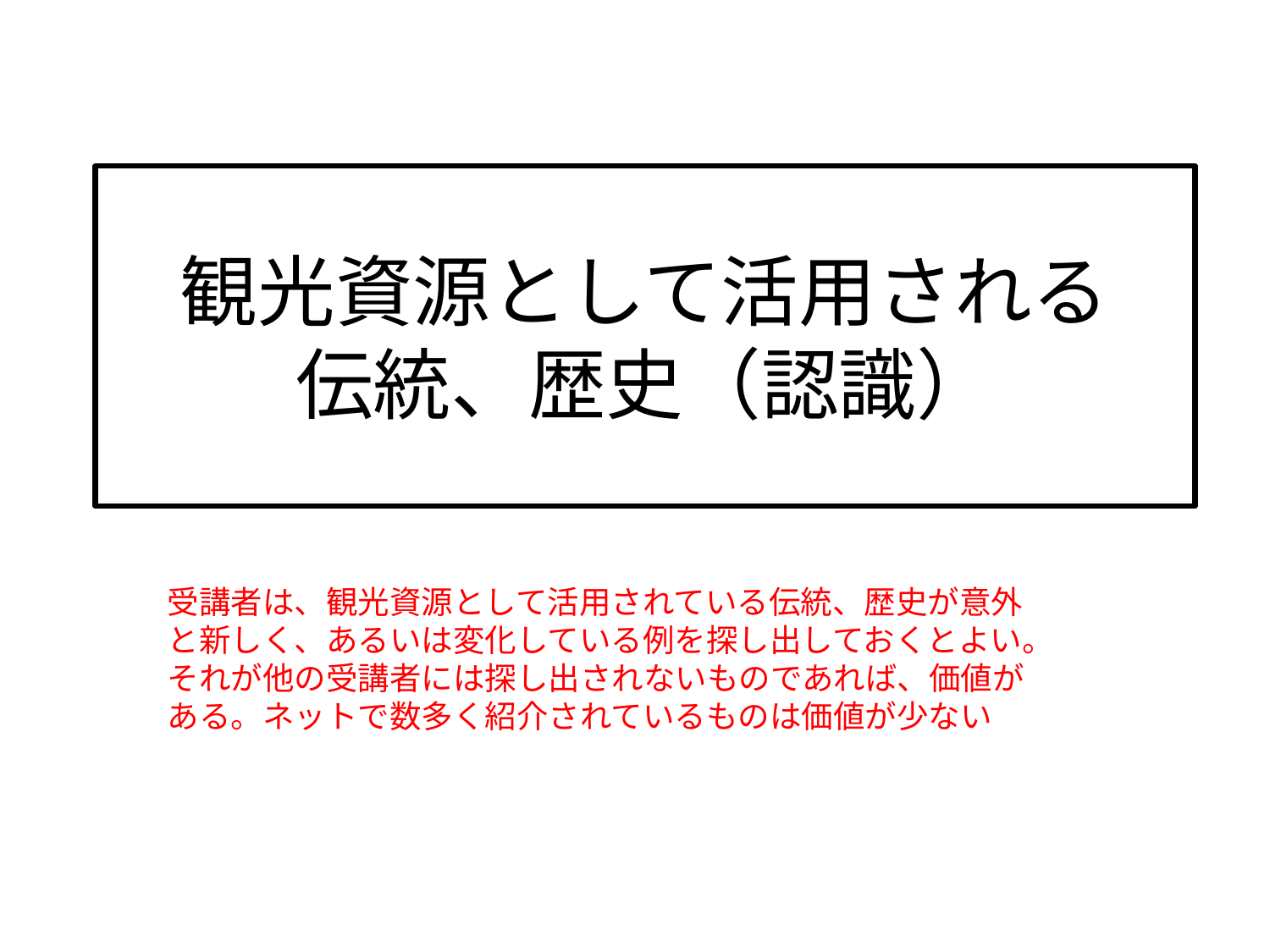

# 観光資源として活用される 伝統、歴史（認識）
受講者は、観光資源として活用されている伝統、歴史が意外と新しく、あるいは変化している例を探し出しておくとよい。それが他の受講者には探し出されないものであれば、価値がある。ネットで数多く紹介されているものは価値が少ない